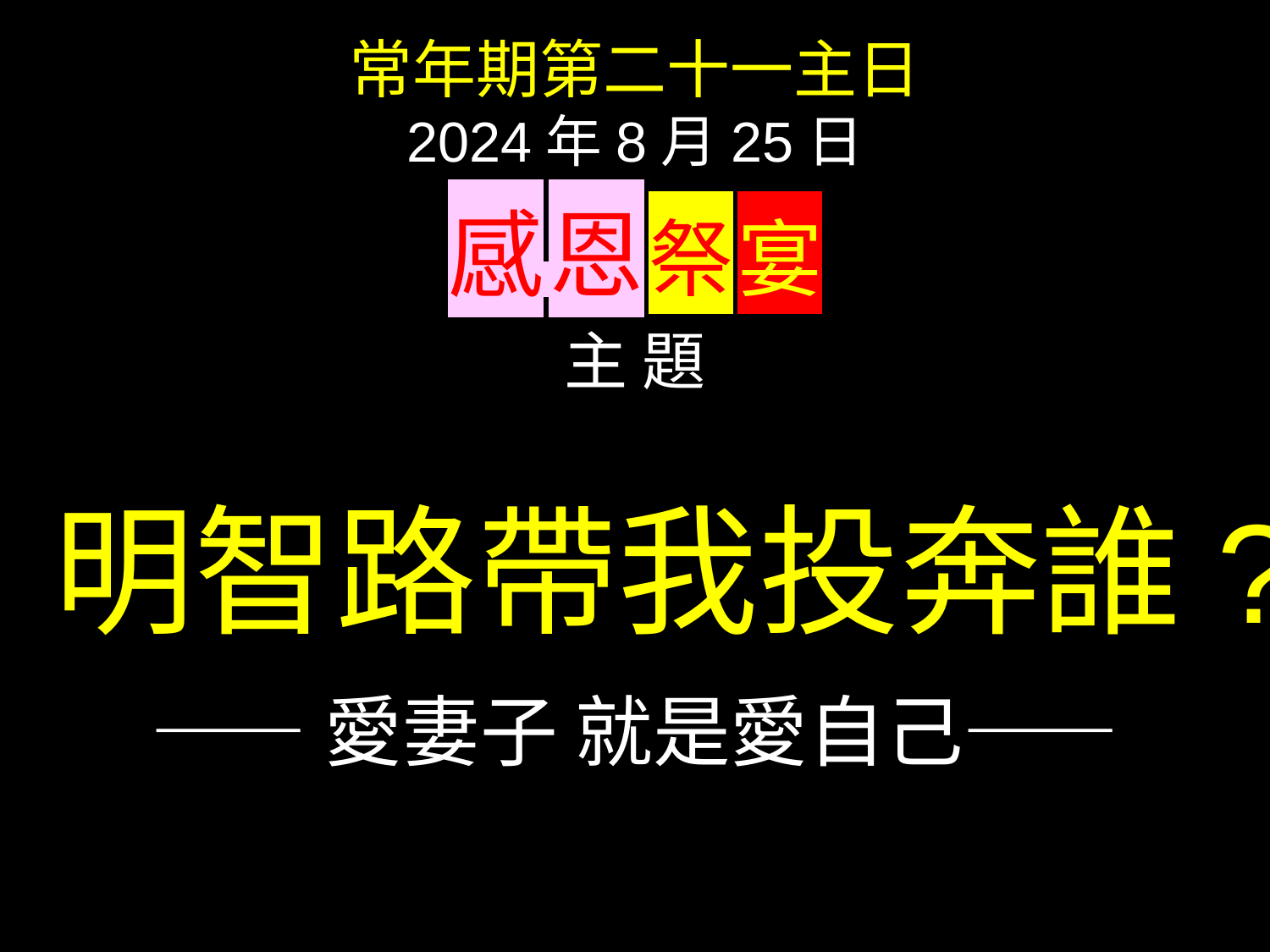

常年期第二十一主日
2024年8月25日
感 恩 祭 宴

主 題

明智路帶我投奔誰?
——愛妻子 就是愛自己——